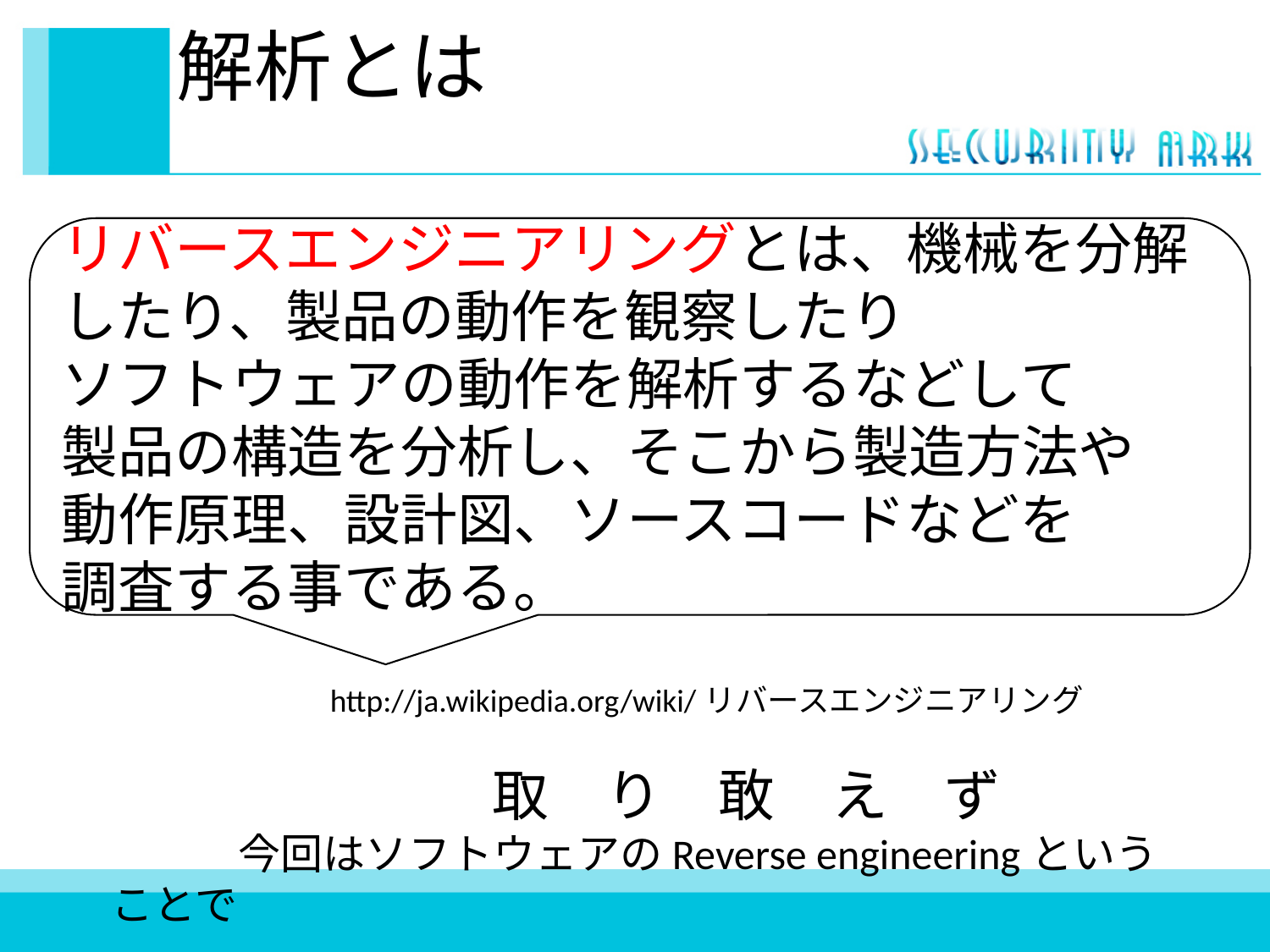

# 解析とは
リバースエンジニアリングとは、機械を分解
したり、製品の動作を観察したり
ソフトウェアの動作を解析するなどして
製品の構造を分析し、そこから製造方法や
動作原理、設計図、ソースコードなどを
調査する事である。
http://ja.wikipedia.org/wiki/リバースエンジニアリング
　　　　　　　　　取　り　敢　え　ず
　　　今回はソフトウェアのReverse engineeringということで